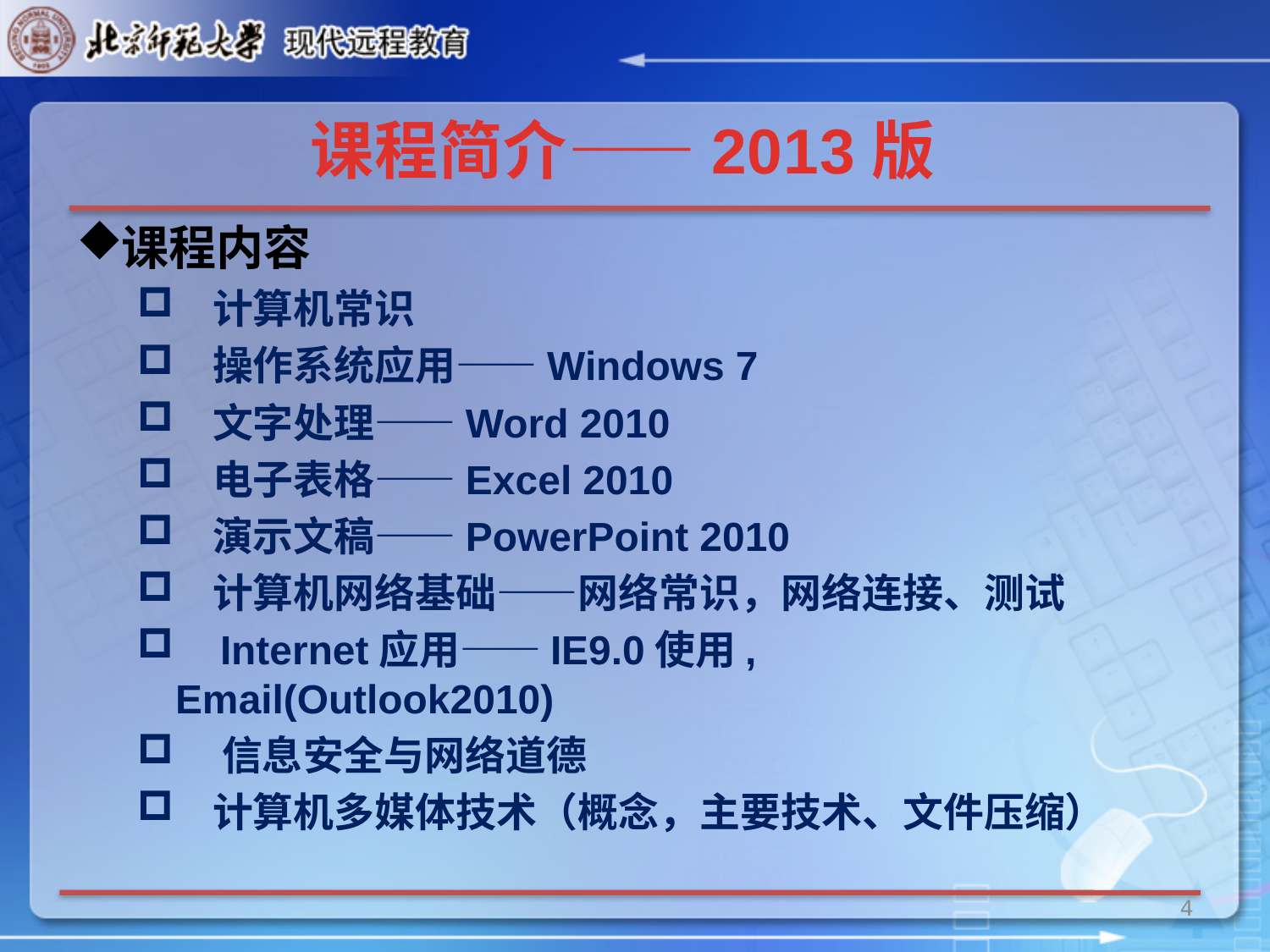

# 课程简介——2013版
课程内容
   计算机常识
   操作系统应用——Windows 7
   文字处理——Word 2010
   电子表格——Excel 2010
   演示文稿——PowerPoint 2010
   计算机网络基础——网络常识，网络连接、测试
    Internet应用——IE9.0使用, Email(Outlook2010)
    信息安全与网络道德
   计算机多媒体技术（概念，主要技术、文件压缩）
4